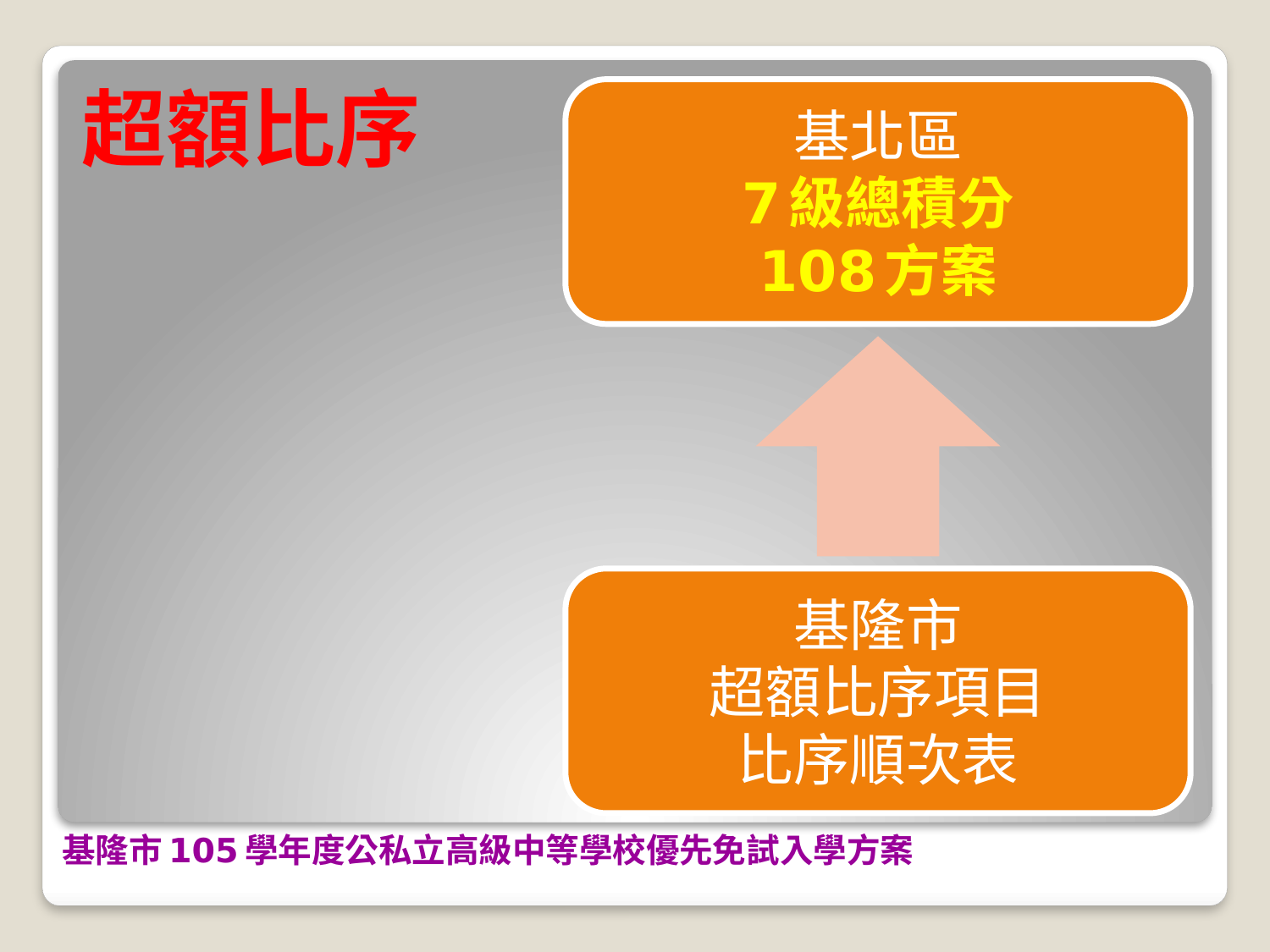

超額比序
基北區
7級總積分
108方案
基隆市
超額比序項目
比序順次表
基隆市105學年度公私立高級中等學校優先免試入學方案